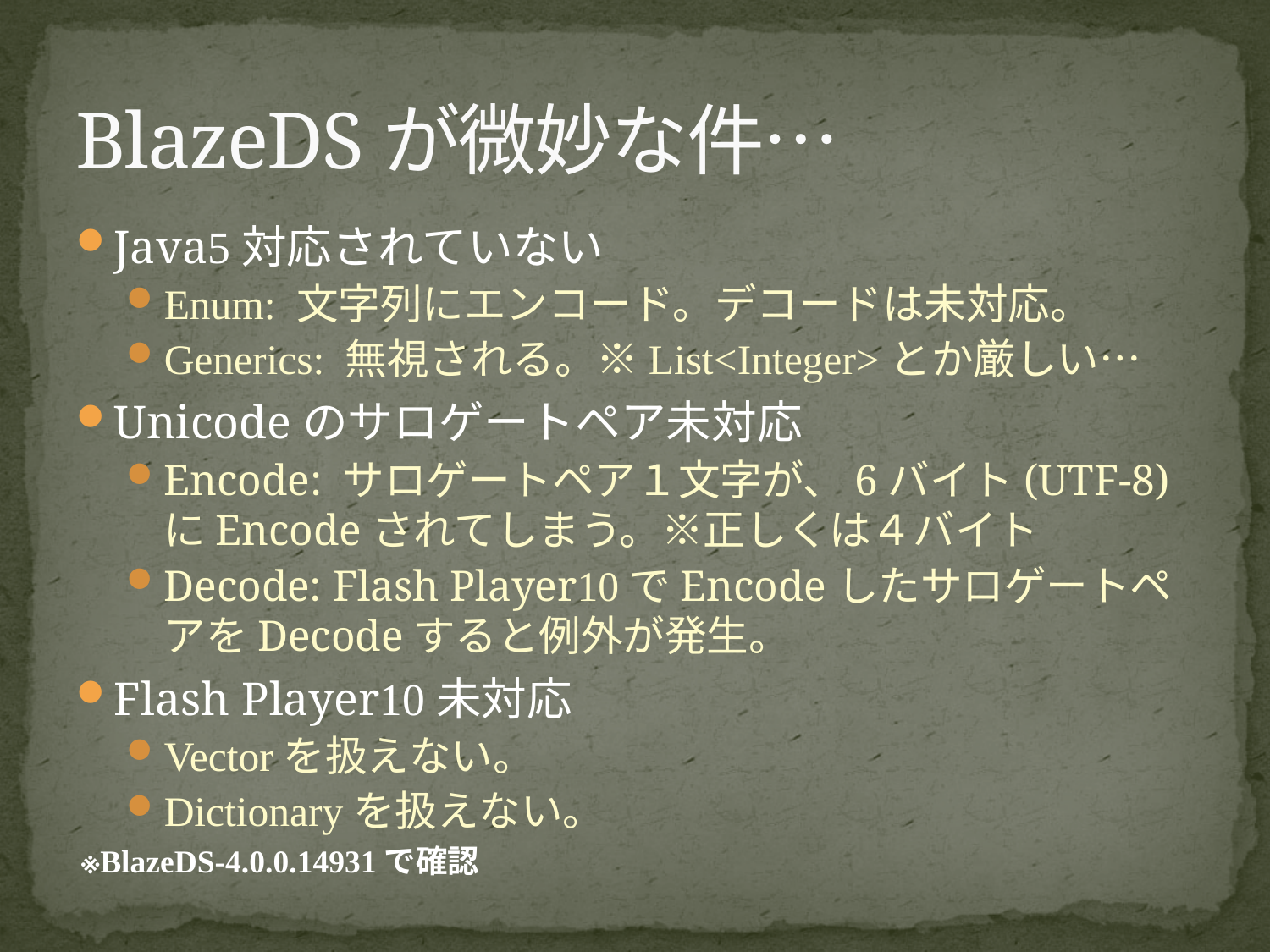

# BlazeDSが微妙な件…
Java5対応されていない
Enum: 文字列にエンコード。デコードは未対応。
Generics: 無視される。※List<Integer>とか厳しい…
Unicodeのサロゲートペア未対応
Encode: サロゲートペア１文字が、6バイト(UTF-8)にEncodeされてしまう。※正しくは４バイト
Decode: Flash Player10でEncodeしたサロゲートペアをDecodeすると例外が発生。
Flash Player10未対応
Vectorを扱えない。
Dictionaryを扱えない。
※BlazeDS-4.0.0.14931で確認